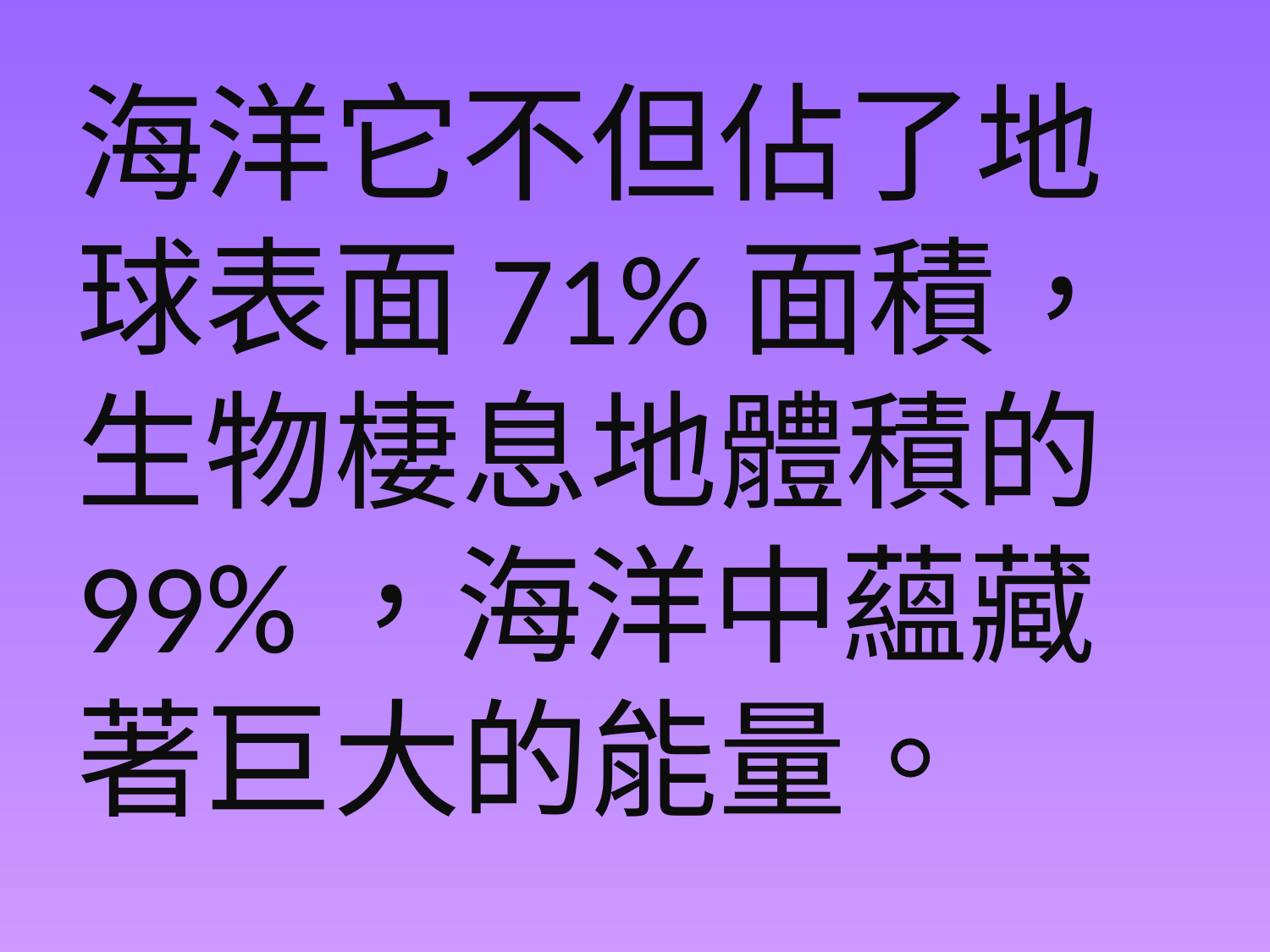

海洋它不但佔了地球表面71%面積，生物棲息地體積的99%，海洋中蘊藏著巨大的能量。